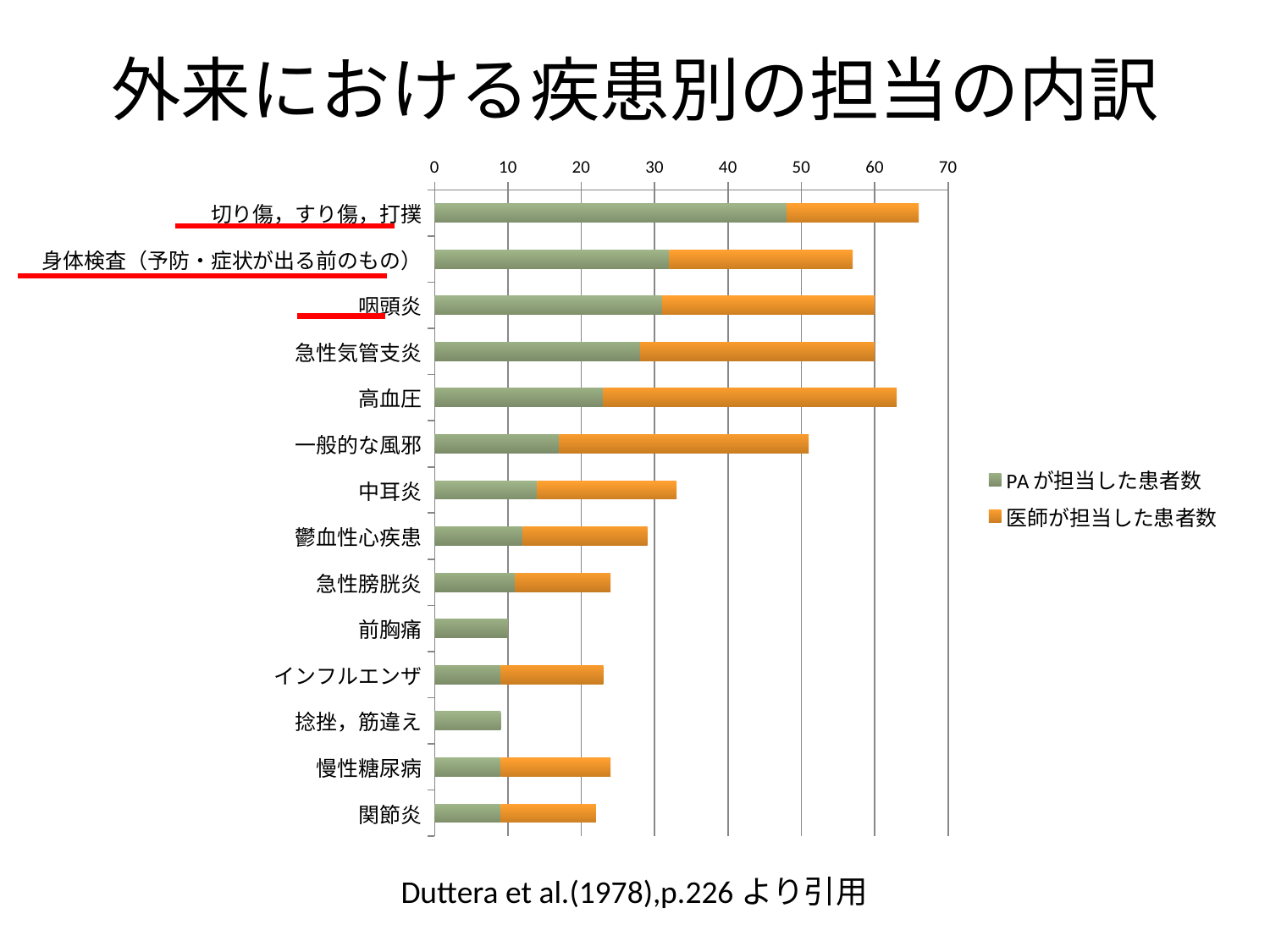

# 外来における疾患別の担当の内訳

### Chart

| Category | PAが担当した患者数 | 医師が担当した患者数 |
|---|---|---|
| 切り傷，すり傷，打撲 | 48.0 | 18.0 |
| 身体検査（予防・症状が出る前のもの） | 32.0 | 25.0 |
| 咽頭炎 | 31.0 | 29.0 |
| 急性気管支炎 | 28.0 | 32.0 |
| 高血圧 | 23.0 | 40.0 |
| 一般的な風邪 | 17.0 | 34.0 |
| 中耳炎 | 14.0 | 19.0 |
| 鬱血性心疾患 | 12.0 | 17.0 |
| 急性膀胱炎 | 11.0 | 13.0 |
| 前胸痛 | 10.0 | 0.0 |
| インフルエンザ | 9.0 | 14.0 |
| 捻挫，筋違え | 9.0 | 0.0 |
| 慢性糖尿病 | 9.0 | 15.0 |
| 関節炎 | 9.0 | 13.0 |
Duttera et al.(1978),p.226より引用